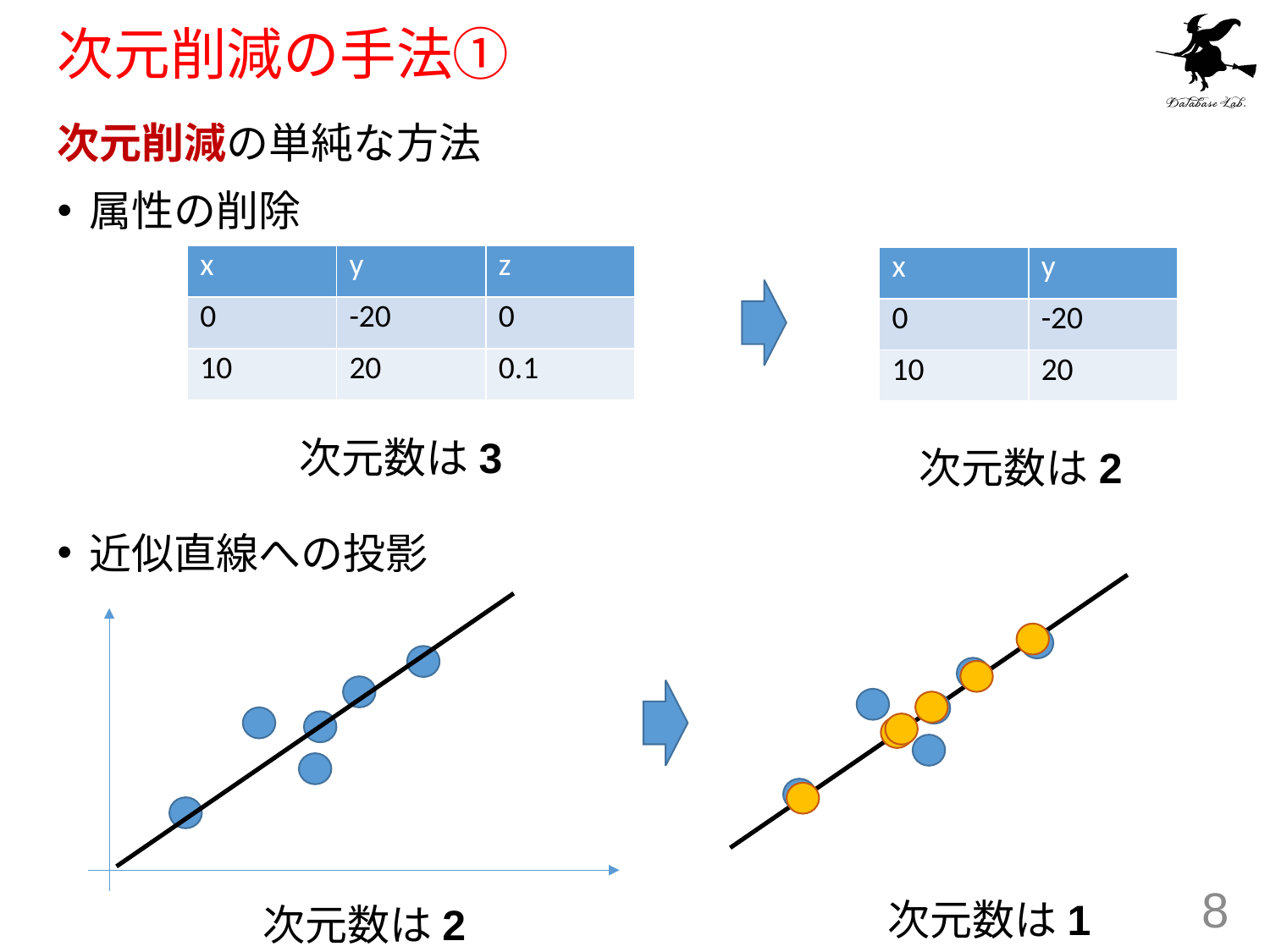

# 次元削減の手法①
次元削減の単純な方法
属性の削除

近似直線への投影
| x | y | z |
| --- | --- | --- |
| 0 | -20 | 0 |
| 10 | 20 | 0.1 |
| x | y |
| --- | --- |
| 0 | -20 |
| 10 | 20 |

次元数は3

次元数は2

8
次元数は1

次元数は2